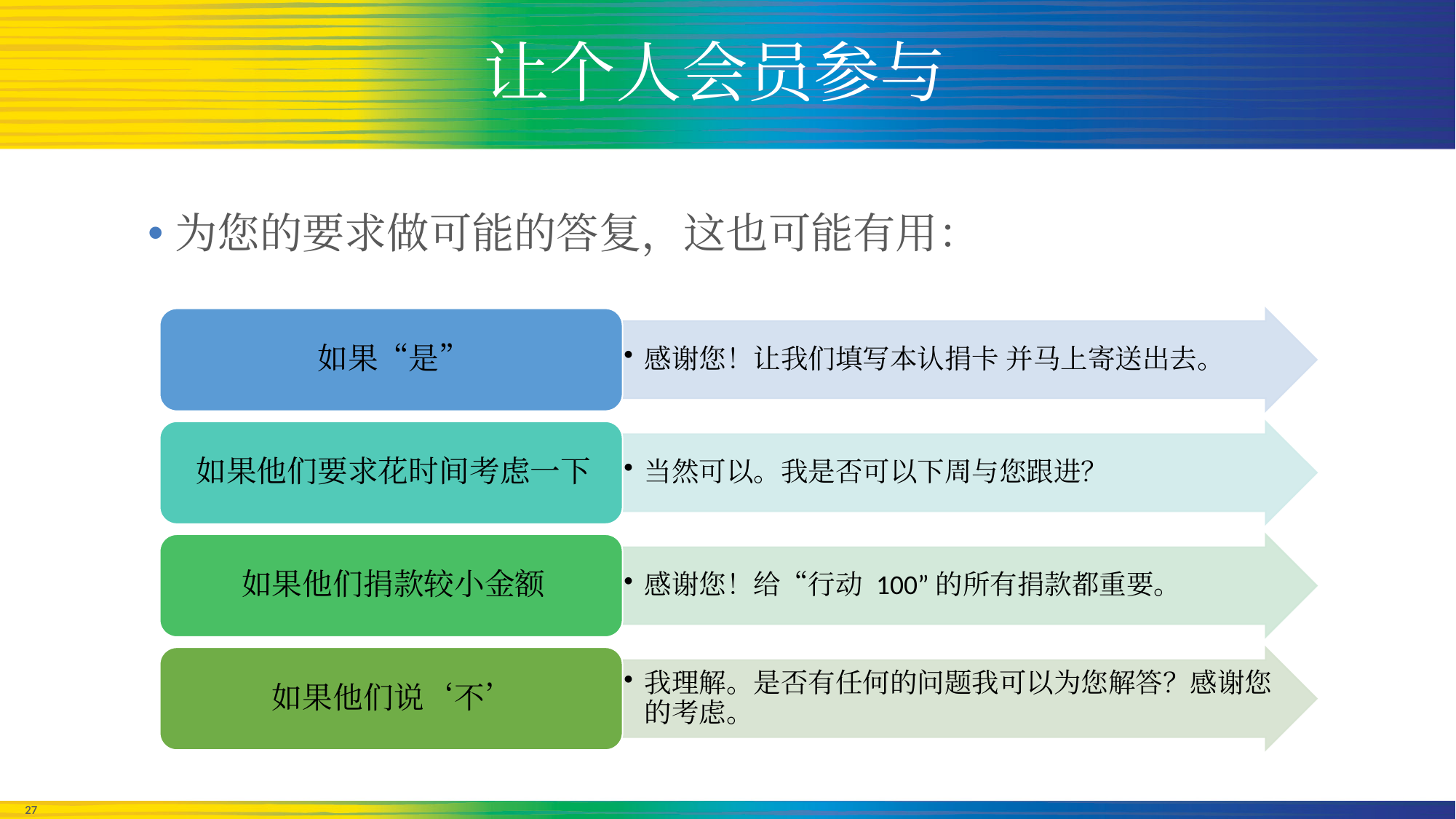

# 让个人会员参与
为您的要求做可能的答复，这也可能有用：

感谢您！让我们填写本认捐卡 并马上寄送出去。
如果“是”
当然可以。我是否可以下周与您跟进？
如果他们要求花时间考虑一下
感谢您！给“行动 100”的所有捐款都重要。
如果他们捐款较小金额
我理解。是否有任何的问题我可以为您解答？感谢您的考虑。
如果他们说‘不’